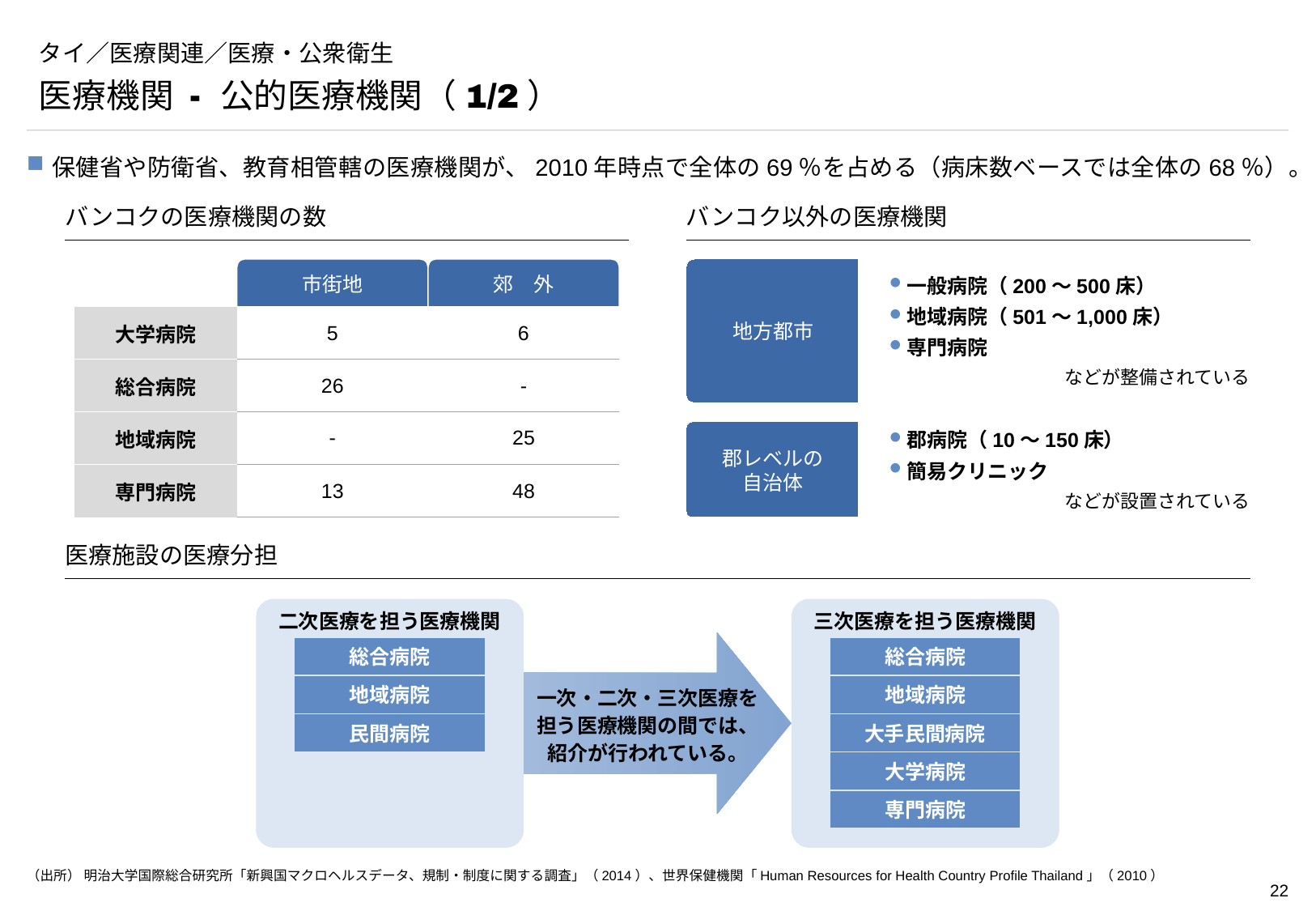

# タイ／医療関連／医療・公衆衛生
医療機関 - 公的医療機関（1/2）
保健省や防衛省、教育相管轄の医療機関が、2010年時点で全体の69％を占める（病床数ベースでは全体の68％）。
バンコクの医療機関の数
バンコク以外の医療機関
地方都市
一般病院（200～500床）
地域病院（501～1,000床）
専門病院
　などが整備されている
市街地
郊　外
| 大学病院 | 5 | 6 |
| --- | --- | --- |
| 総合病院 | 26 | - |
| 地域病院 | - | 25 |
| 専門病院 | 13 | 48 |
郡レベルの
自治体
郡病院（10～150床）
簡易クリニック
などが設置されている
医療施設の医療分担
二次医療を担う医療機関
三次医療を担う医療機関

総合病院
総合病院
一次・二次・三次医療を
担う医療機関の間では、
紹介が行われている。
地域病院
地域病院
民間病院
大手民間病院
大学病院
専門病院
（出所） 明治大学国際総合研究所「新興国マクロヘルスデータ、規制・制度に関する調査」（2014）、世界保健機関「Human Resources for Health Country Profile Thailand」（2010）